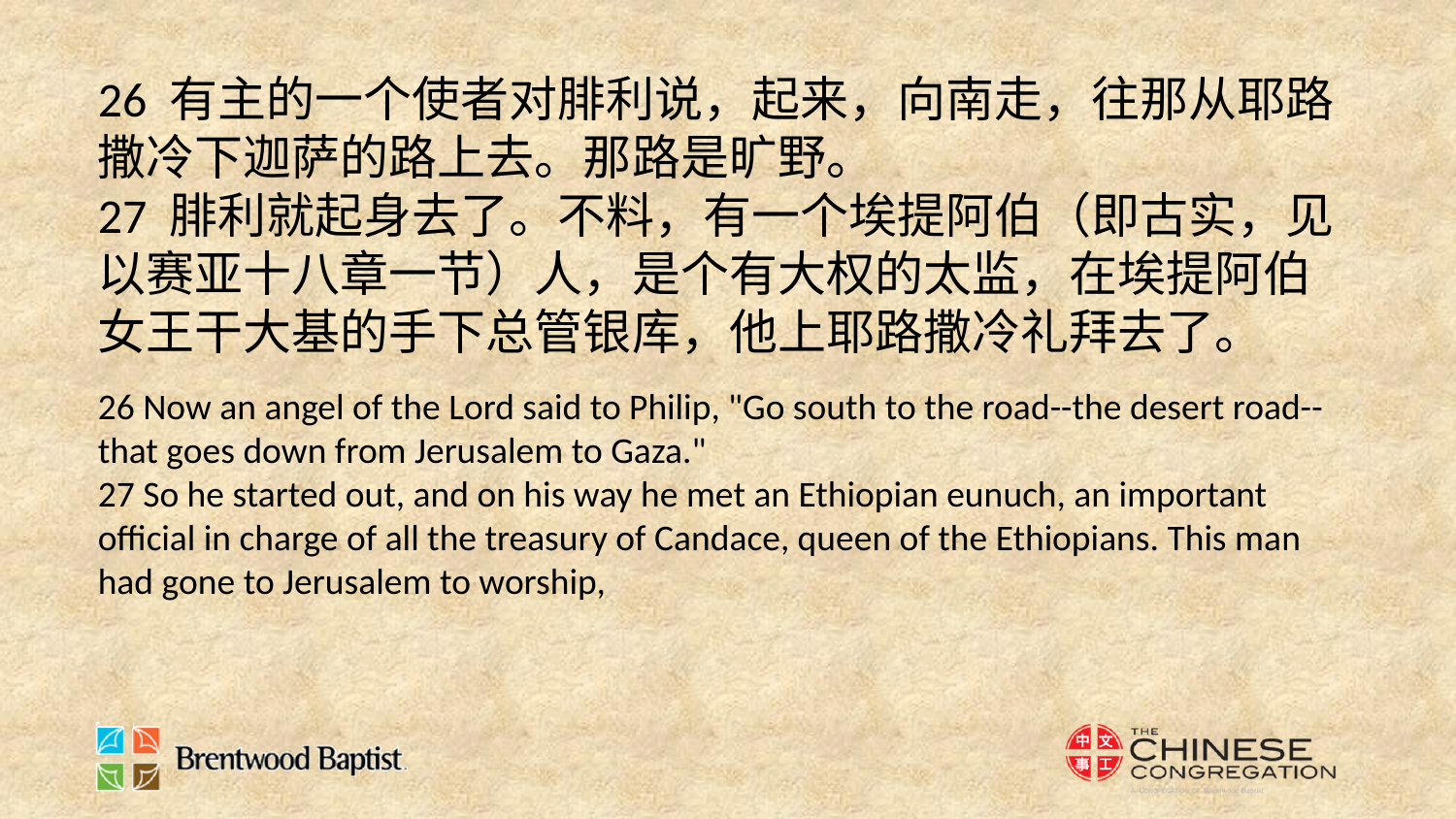

26 有主的一个使者对腓利说，起来，向南走，往那从耶路撒冷下迦萨的路上去。那路是旷野。
27 腓利就起身去了。不料，有一个埃提阿伯（即古实，见以赛亚十八章一节）人，是个有大权的太监，在埃提阿伯女王干大基的手下总管银库，他上耶路撒冷礼拜去了。

26 Now an angel of the Lord said to Philip, "Go south to the road--the desert road--that goes down from Jerusalem to Gaza."
27 So he started out, and on his way he met an Ethiopian eunuch, an important official in charge of all the treasury of Candace, queen of the Ethiopians. This man had gone to Jerusalem to worship,